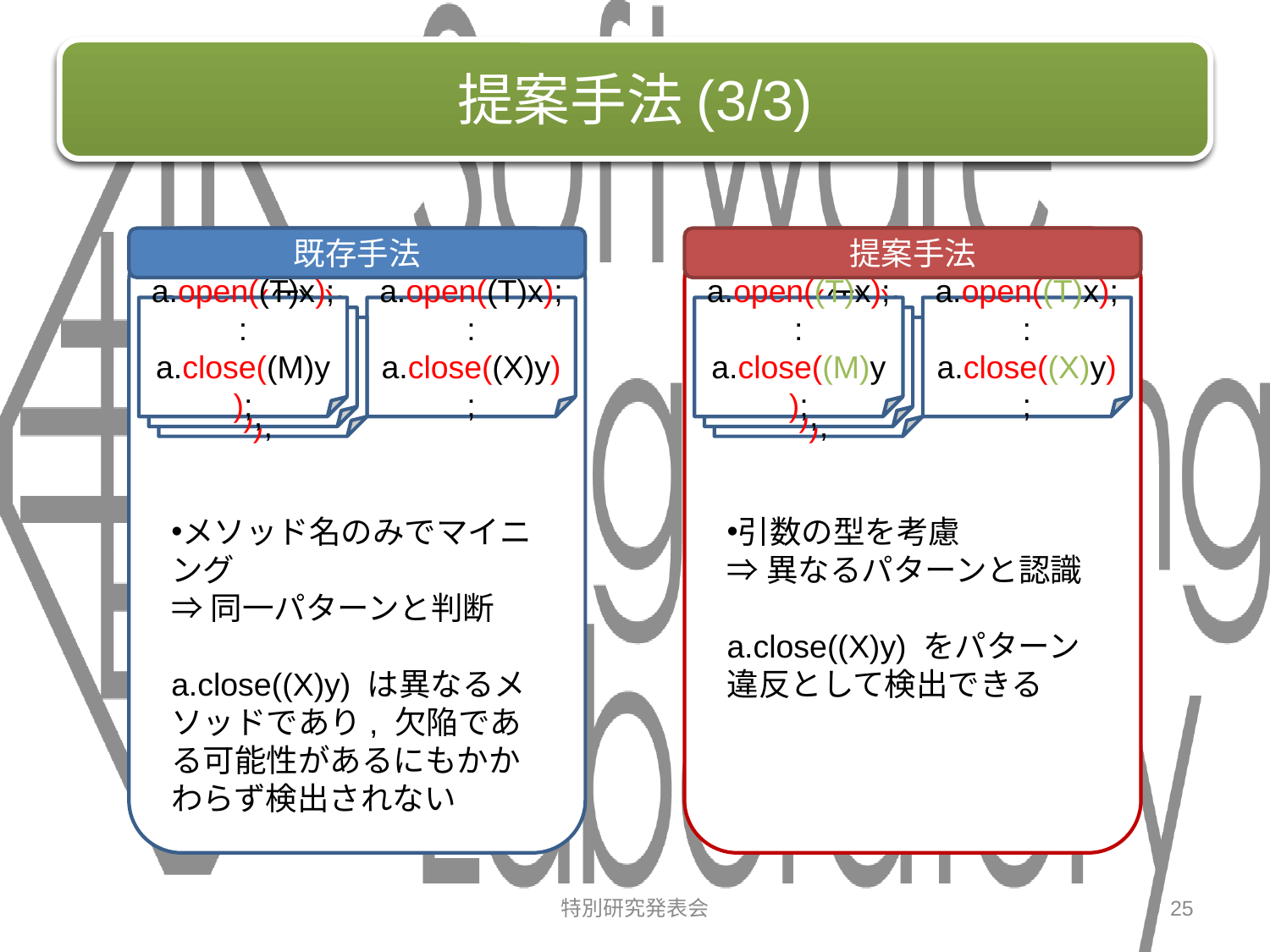

# 提案手法(3/3)

既存手法

提案手法
a.open((T)x);
:
a.close((M)y);
a.open((T)x);
:
a.close((X)y);
a.open((T)x);
:
a.close((M)y);
a.open((T)x);
:
a.close((X)y);
a.open((T)x);
:
a.close((M)y);
a.open((T)x);
:
a.close((M)y);
a.open((T)x);
:
a.close((M)y);
a.open((T)x);
:
a.close((M)y);
メソッド名のみでマイニング
⇒同一パターンと判断

a.close((X)y) は異なるメソッドであり, 欠陥である可能性があるにもかかわらず検出されない
引数の型を考慮
⇒異なるパターンと認識

a.close((X)y) をパターン違反として検出できる

特別研究発表会
25